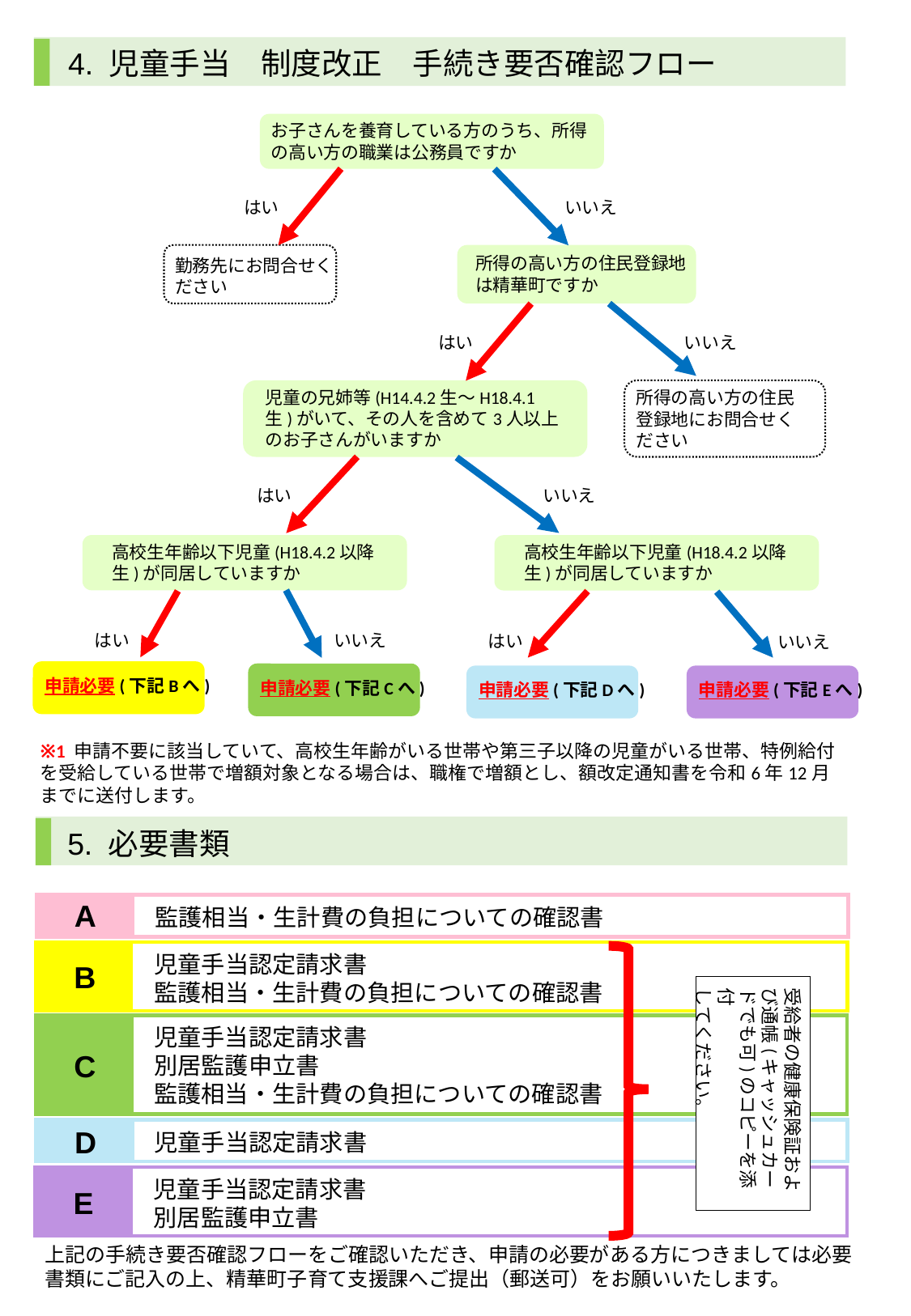

4. 児童手当　制度改正　手続き要否確認フロー
お子さんを養育している方のうち、所得の高い方の職業は公務員ですか

いいえ
はい

勤務先にお問合せください

所得の高い方の住民登録地は精華町ですか

はい
いいえ

児童の兄姉等(H14.4.2生～H18.4.1生)がいて、その人を含めて3人以上のお子さんがいますか

所得の高い方の住民登録地にお問合せください

はい
いいえ

高校生年齢以下児童(H18.4.2以降生)が同居していますか

高校生年齢以下児童(H18.4.2以降生)が同居していますか

はい
いいえ
はい
いいえ

申請必要(下記Bへ)

申請必要(下記Cへ)

申請必要(下記Dへ)

申請必要(下記Eへ)
※1 申請不要に該当していて、高校生年齢がいる世帯や第三子以降の児童がいる世帯、特例給付を受給している世帯で増額対象となる場合は、職権で増額とし、額改定通知書を令和6年12月までに送付します。

5. 必要書類

A
監護相当・生計費の負担についての確認書

B
児童手当認定請求書
監護相当・生計費の負担についての確認書

受給者の健康保険証および通帳(キャッシュカードでも可)のコピーを添付
してください。

児童手当認定請求書
別居監護申立書
監護相当・生計費の負担についての確認書

C

児童手当認定請求書
D

E
児童手当認定請求書
別居監護申立書

上記の手続き要否確認フローをご確認いただき、申請の必要がある⽅につきましては必要書類にご記⼊の上、精華町⼦育て⽀援課へご提出（郵送可）をお願いいたします。